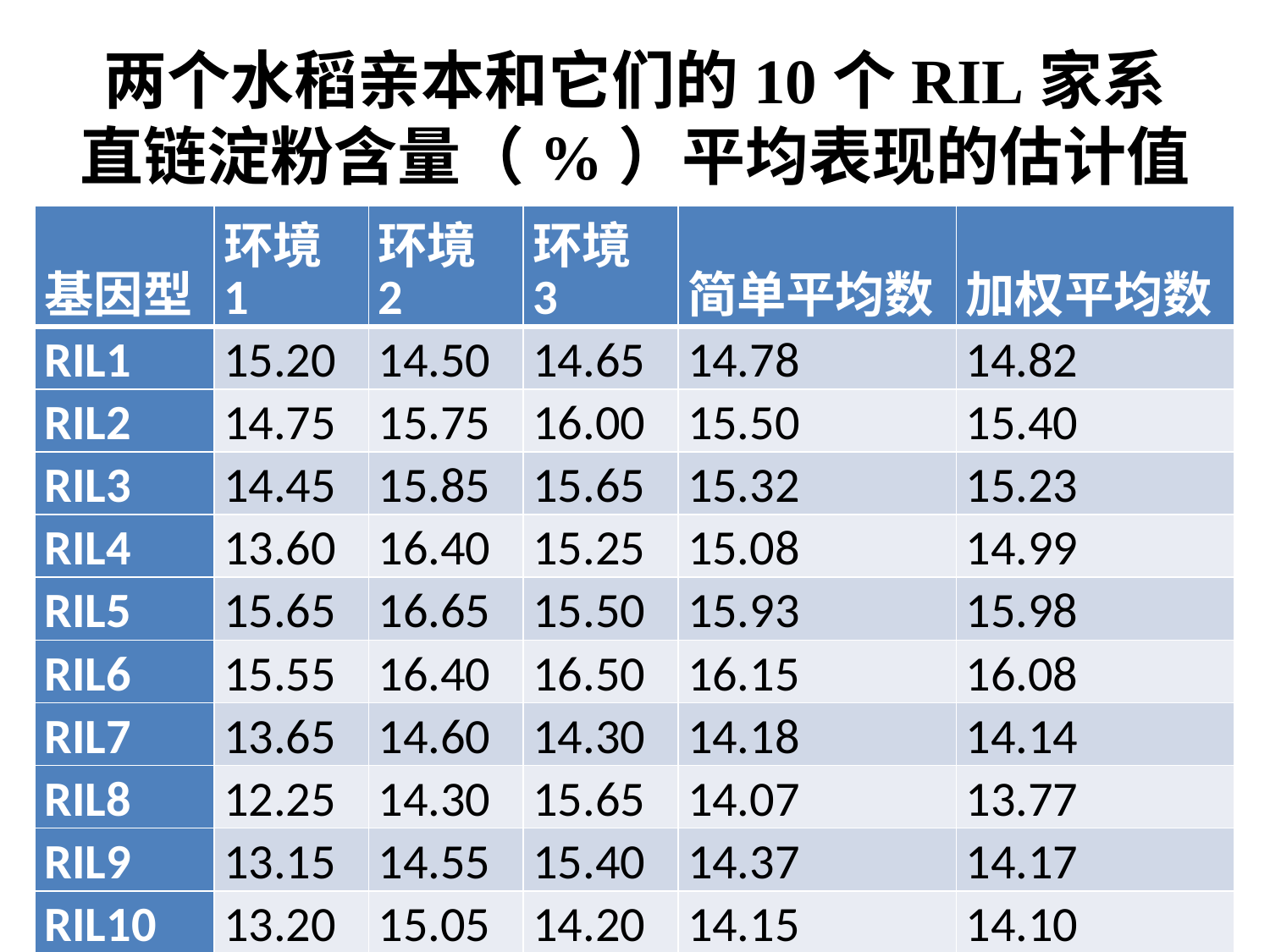

# 两个水稻亲本和它们的10个RIL家系直链淀粉含量（%）平均表现的估计值
| 基因型 | 环境1 | 环境2 | 环境3 | 简单平均数 | 加权平均数 |
| --- | --- | --- | --- | --- | --- |
| RIL1 | 15.20 | 14.50 | 14.65 | 14.78 | 14.82 |
| RIL2 | 14.75 | 15.75 | 16.00 | 15.50 | 15.40 |
| RIL3 | 14.45 | 15.85 | 15.65 | 15.32 | 15.23 |
| RIL4 | 13.60 | 16.40 | 15.25 | 15.08 | 14.99 |
| RIL5 | 15.65 | 16.65 | 15.50 | 15.93 | 15.98 |
| RIL6 | 15.55 | 16.40 | 16.50 | 16.15 | 16.08 |
| RIL7 | 13.65 | 14.60 | 14.30 | 14.18 | 14.14 |
| RIL8 | 12.25 | 14.30 | 15.65 | 14.07 | 13.77 |
| RIL9 | 13.15 | 14.55 | 15.40 | 14.37 | 14.17 |
| RIL10 | 13.20 | 15.05 | 14.20 | 14.15 | 14.10 |